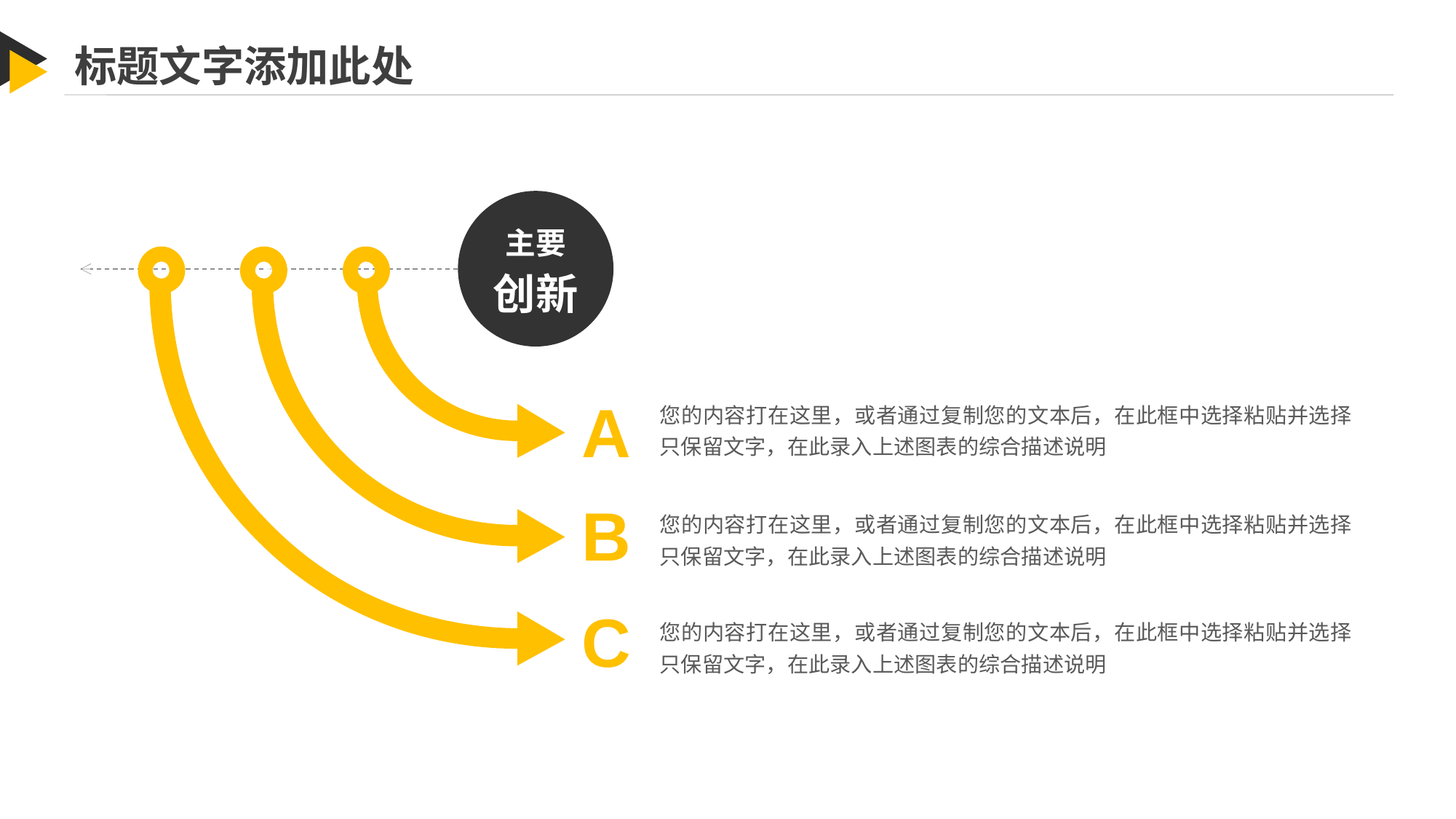

标题文字添加此处

主要
创新

C
您的内容打在这里，或者通过复制您的文本后，在此框中选择粘贴并选择只保留文字，在此录入上述图表的综合描述说明

B
您的内容打在这里，或者通过复制您的文本后，在此框中选择粘贴并选择只保留文字，在此录入上述图表的综合描述说明

A
您的内容打在这里，或者通过复制您的文本后，在此框中选择粘贴并选择只保留文字，在此录入上述图表的综合描述说明